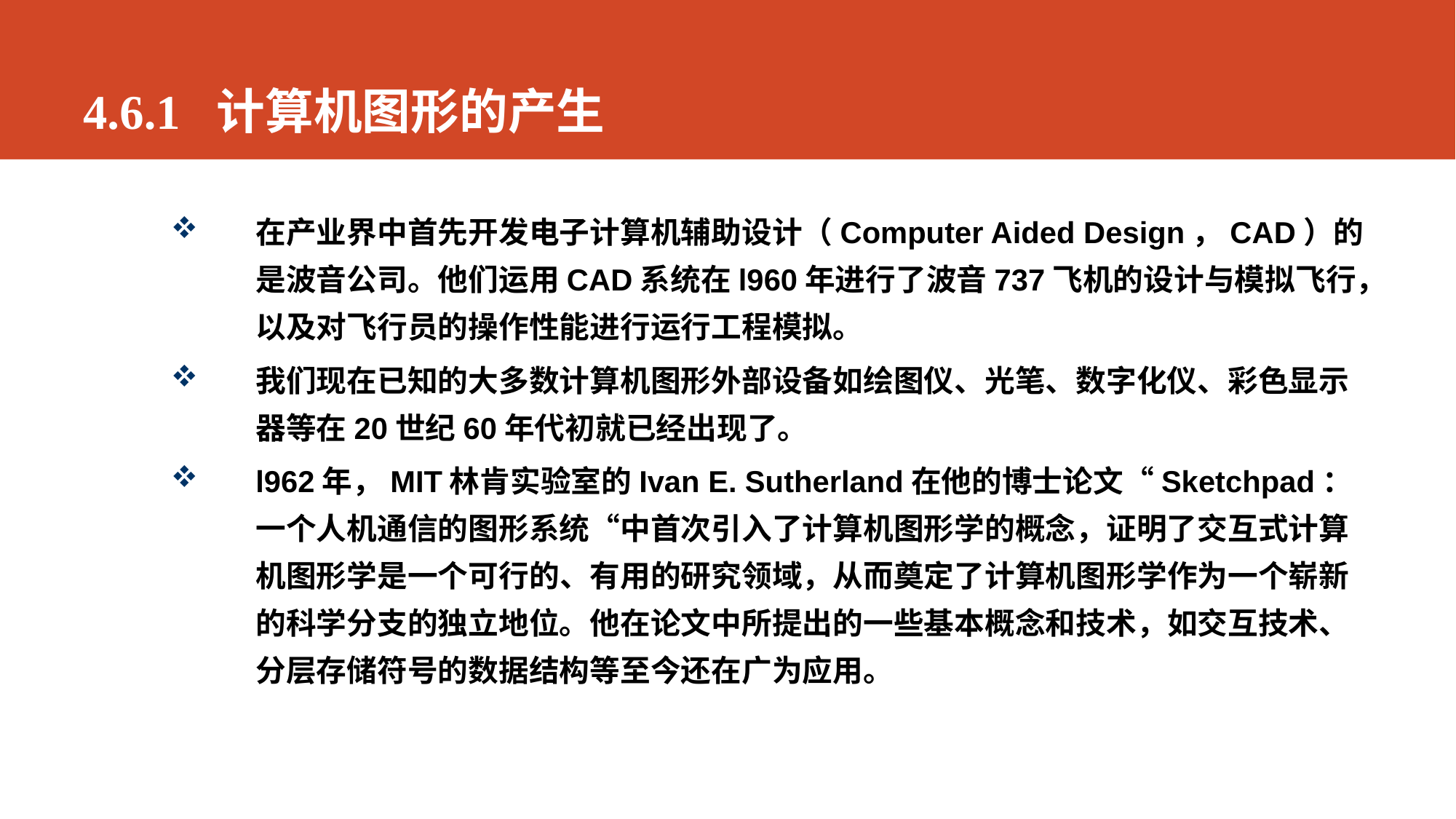

# 4.6.1  计算机图形的产生
在产业界中首先开发电子计算机辅助设计（Computer Aided Design，CAD）的是波音公司。他们运用CAD系统在l960年进行了波音737飞机的设计与模拟飞行，以及对飞行员的操作性能进行运行工程模拟。
我们现在已知的大多数计算机图形外部设备如绘图仪、光笔、数字化仪、彩色显示器等在20世纪60年代初就已经出现了。
l962年，MIT林肯实验室的Ivan E. Sutherland在他的博士论文“Sketchpad：一个人机通信的图形系统“中首次引入了计算机图形学的概念，证明了交互式计算机图形学是一个可行的、有用的研究领域，从而奠定了计算机图形学作为一个崭新的科学分支的独立地位。他在论文中所提出的一些基本概念和技术，如交互技术、分层存储符号的数据结构等至今还在广为应用。